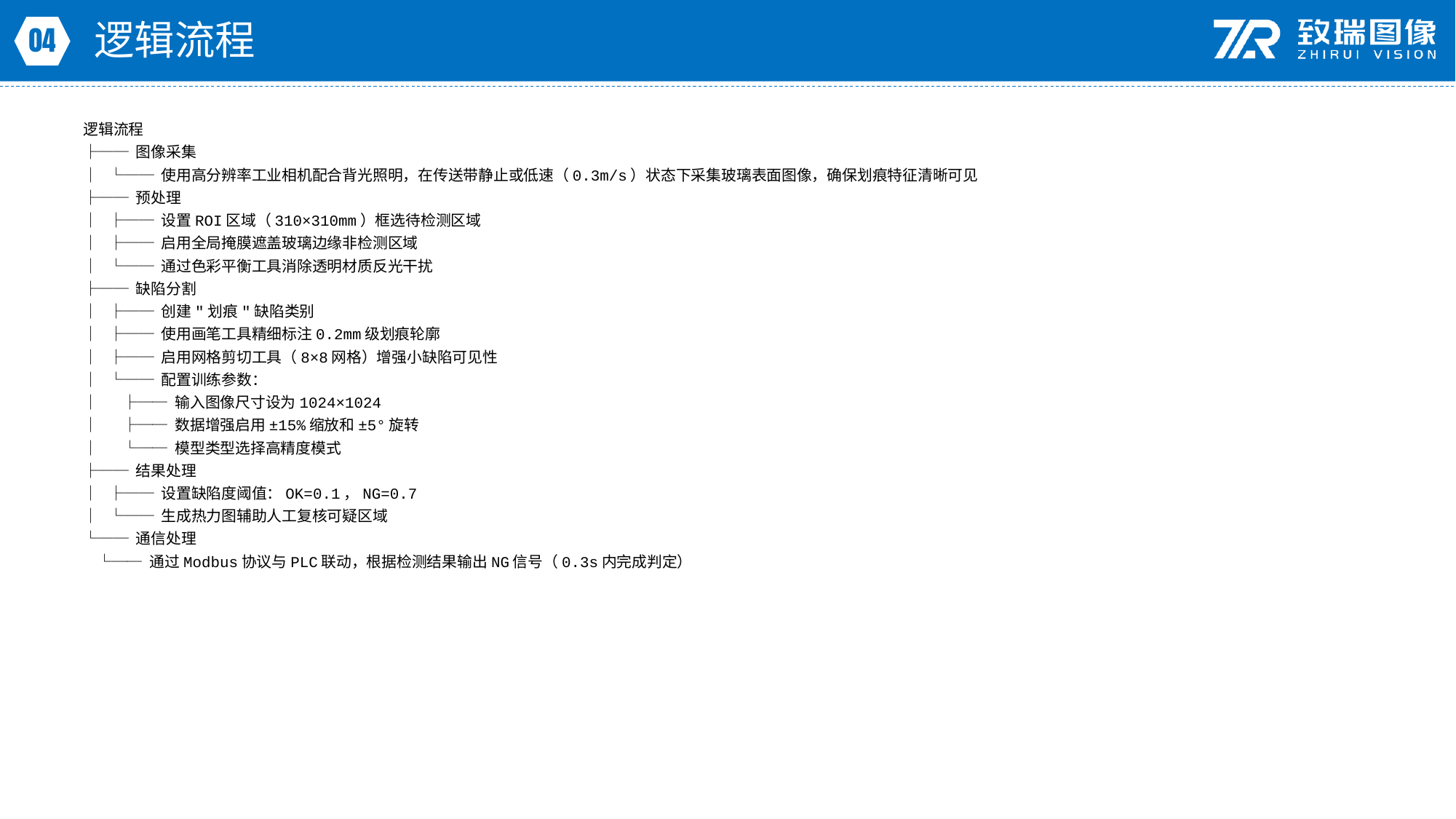

逻辑流程
04

逻辑流程
├── 图像采集
│   └── 使用高分辨率工业相机配合背光照明，在传送带静止或低速（0.3m/s）状态下采集玻璃表面图像，确保划痕特征清晰可见
├── 预处理
│   ├── 设置ROI区域（310×310mm）框选待检测区域
│   ├── 启用全局掩膜遮盖玻璃边缘非检测区域
│   └── 通过色彩平衡工具消除透明材质反光干扰
├── 缺陷分割
│   ├── 创建"划痕"缺陷类别
│   ├── 使用画笔工具精细标注0.2mm级划痕轮廓
│   ├── 启用网格剪切工具（8×8网格）增强小缺陷可见性
│   └── 配置训练参数：
│       ├── 输入图像尺寸设为1024×1024
│       ├── 数据增强启用±15%缩放和±5°旋转
│       └── 模型类型选择高精度模式
├── 结果处理
│   ├── 设置缺陷度阈值：OK=0.1，NG=0.7
│   └── 生成热力图辅助人工复核可疑区域
└── 通信处理
    └── 通过Modbus协议与PLC联动，根据检测结果输出NG信号（0.3s内完成判定）